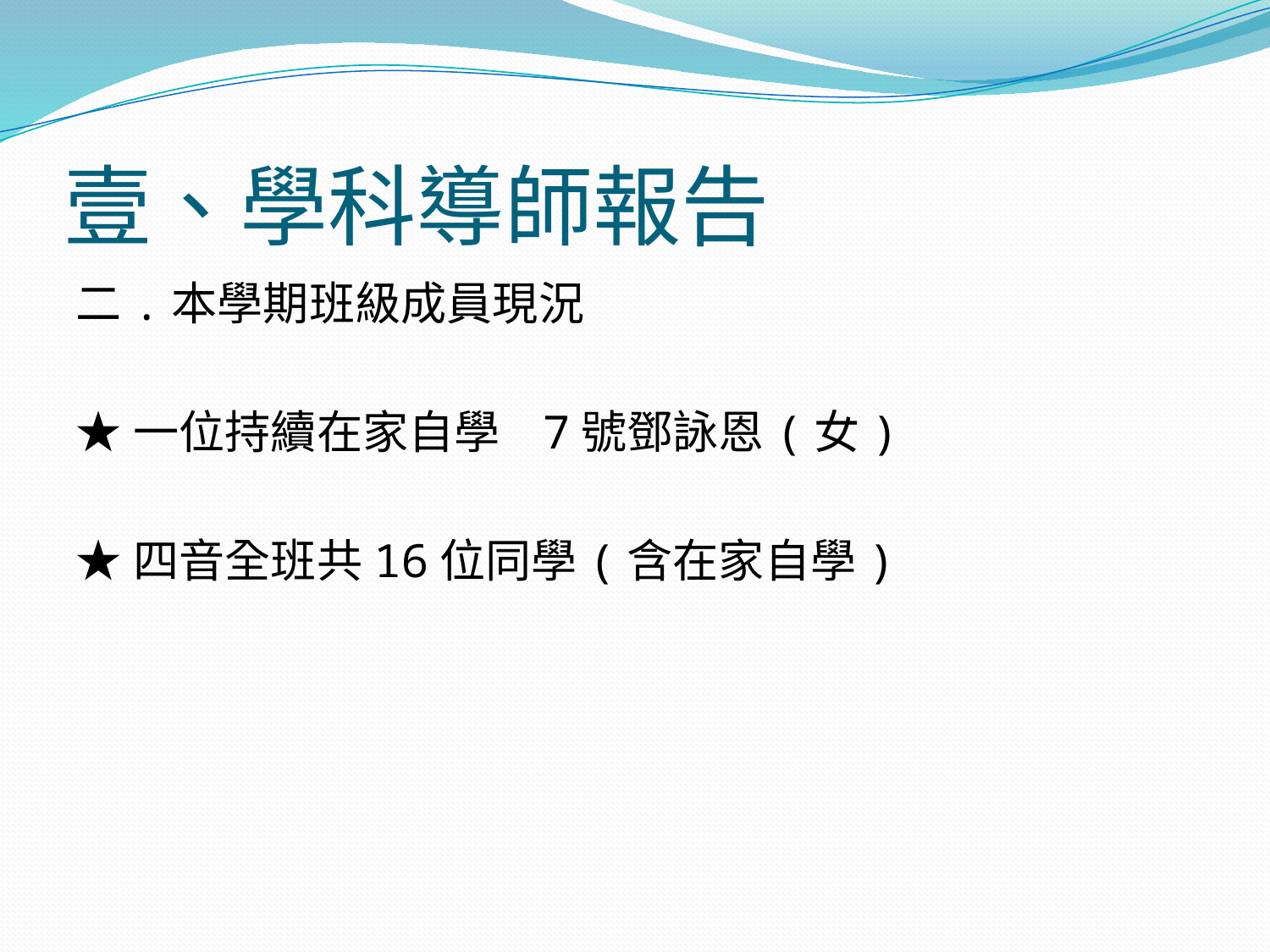

# 壹、學科導師報告
二.本學期班級成員現況

★一位持續在家自學   7號鄧詠恩(女)

★四音全班共16位同學(含在家自學)